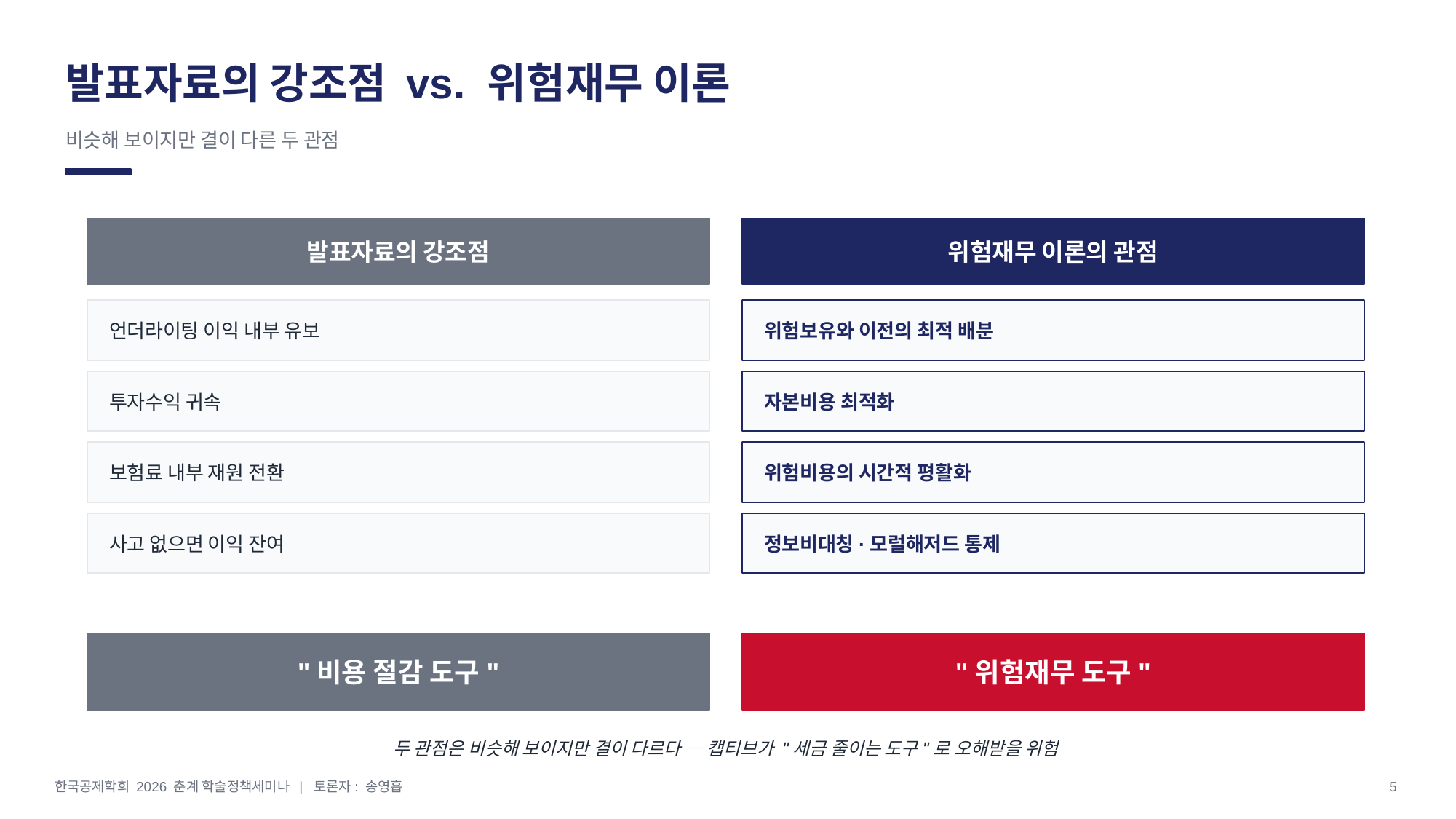

발표자료의 강조점 vs. 위험재무 이론
비슷해 보이지만 결이 다른 두 관점

발표자료의 강조점

위험재무 이론의 관점

언더라이팅 이익 내부 유보

위험보유와 이전의 최적 배분

투자수익 귀속

자본비용 최적화

보험료 내부 재원 전환

위험비용의 시간적 평활화

사고 없으면 이익 잔여

정보비대칭·모럴해저드 통제

"비용 절감 도구"

"위험재무 도구"
두 관점은 비슷해 보이지만 결이 다르다 — 캡티브가 "세금 줄이는 도구"로 오해받을 위험
한국공제학회 2026 춘계 학술정책세미나  |  토론자: 송영흡
5